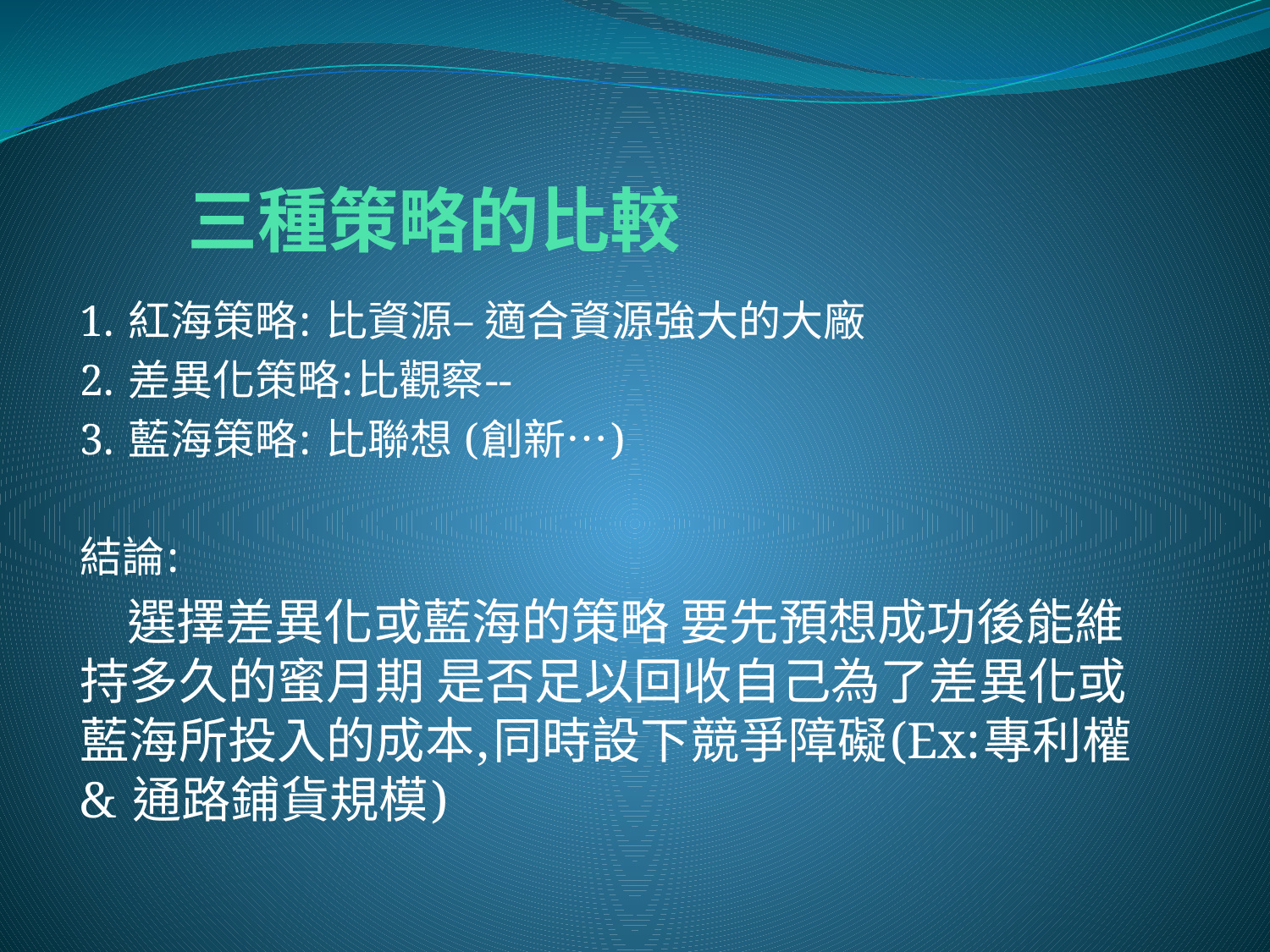

# 三種策略的比較
1. 紅海策略: 比資源– 適合資源強大的大廠
2. 差異化策略:比觀察--
3. 藍海策略: 比聯想 (創新…)

結論:
    選擇差異化或藍海的策略 要先預想成功後能維持多久的蜜月期 是否足以回收自己為了差異化或藍海所投入的成本,同時設下競爭障礙(Ex:專利權 & 通路鋪貨規模)